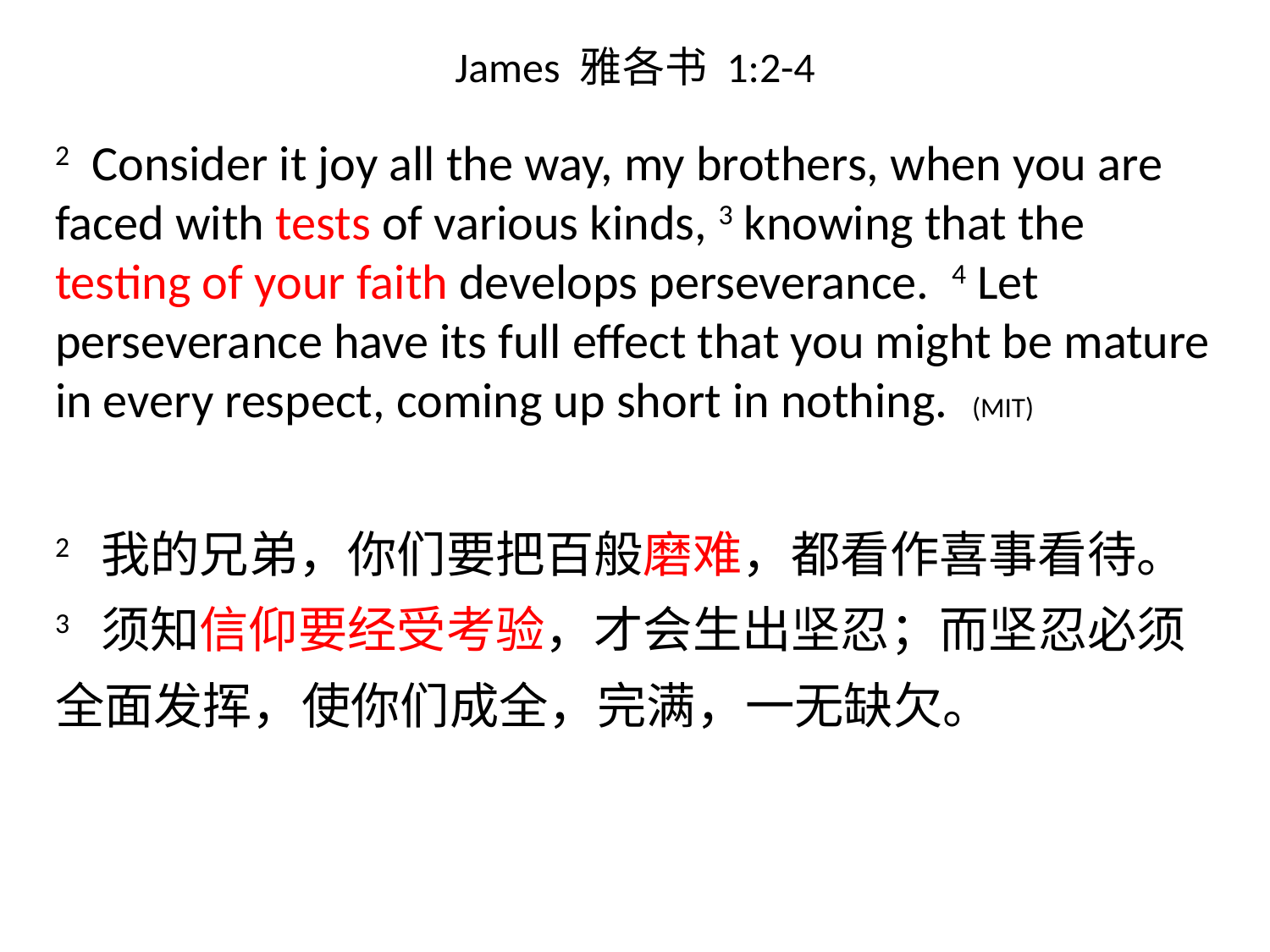

# James 雅各书 1:2-4
2  Consider it joy all the way, my brothers, when you are faced with tests of various kinds, 3 knowing that the testing of your faith develops perseverance.  4 Let perseverance have its full effect that you might be mature in every respect, coming up short in nothing.   (MIT)

2   我的兄弟，你们要把百般磨难，都看作喜事看待。   3   须知信仰要经受考验，才会生出坚忍；而坚忍必须全面发挥，使你们成全，完满，一无缺欠。